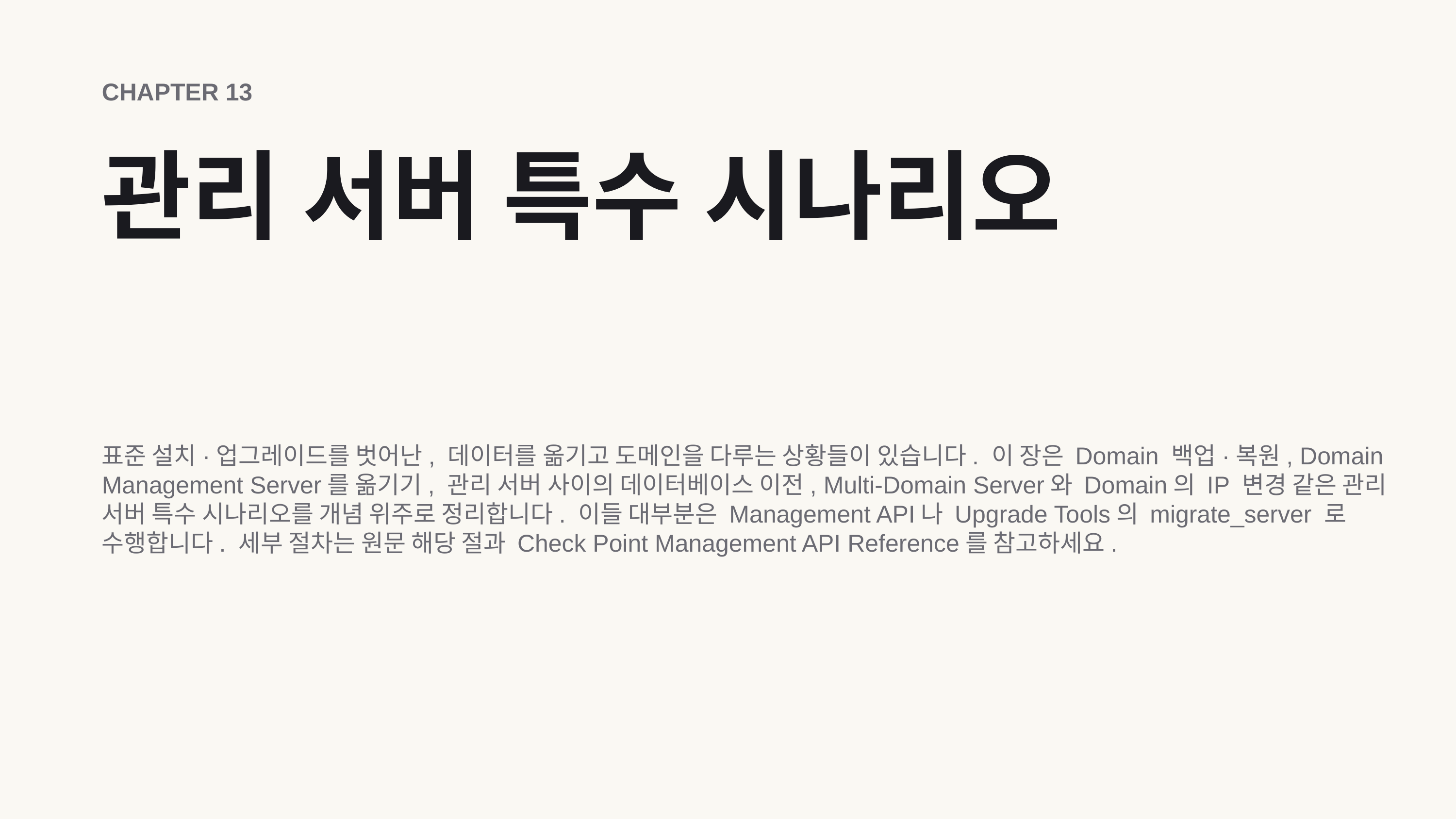

CHAPTER 13
관리 서버 특수 시나리오
표준 설치·업그레이드를 벗어난, 데이터를 옮기고 도메인을 다루는 상황들이 있습니다. 이 장은 Domain 백업·복원, Domain Management Server를 옮기기, 관리 서버 사이의 데이터베이스 이전, Multi-Domain Server와 Domain의 IP 변경 같은 관리 서버 특수 시나리오를 개념 위주로 정리합니다. 이들 대부분은 Management API나 Upgrade Tools의 migrate_server 로 수행합니다. 세부 절차는 원문 해당 절과 Check Point Management API Reference를 참고하세요.